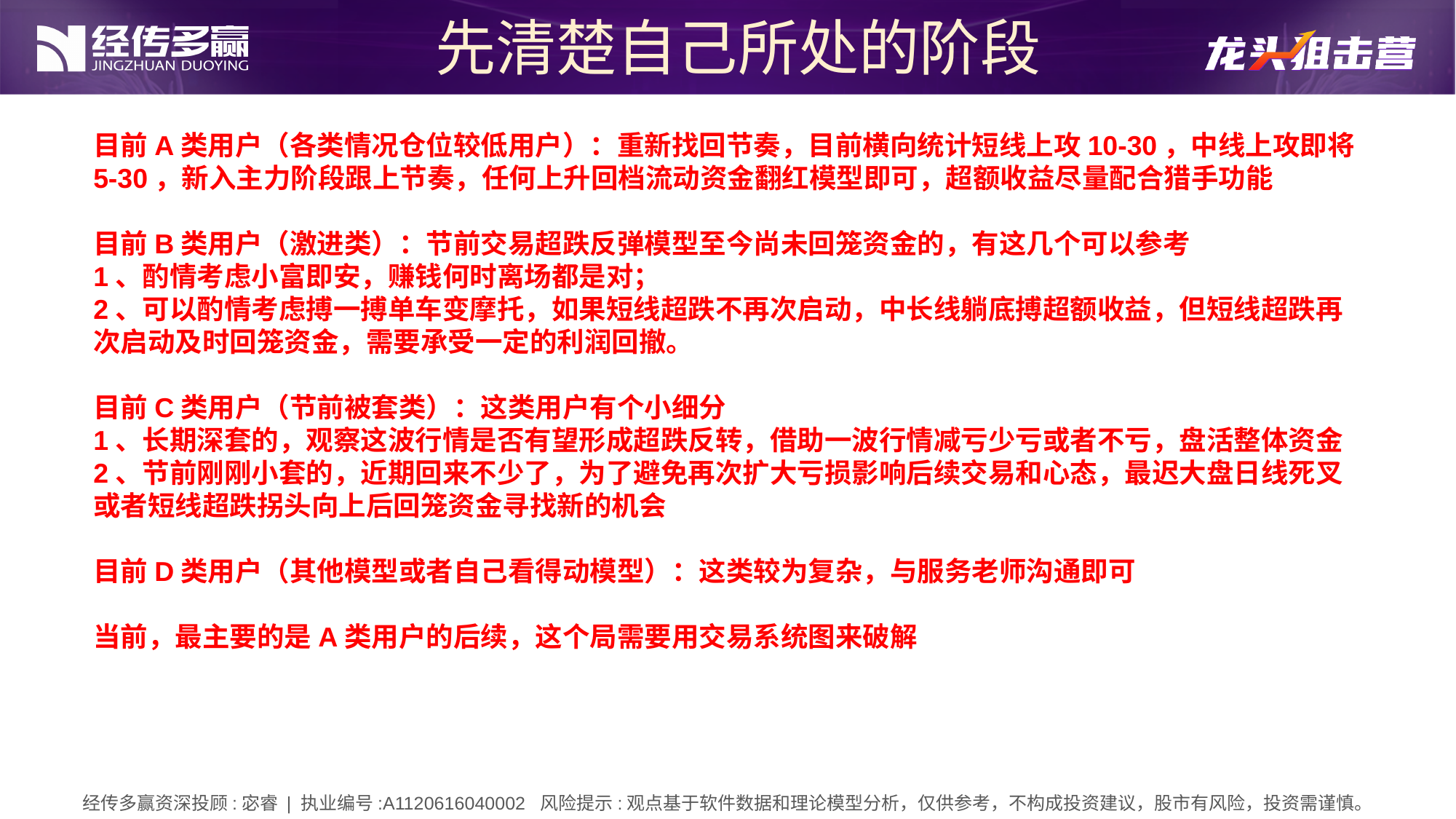

先清楚自己所处的阶段
目前A类用户（各类情况仓位较低用户）：重新找回节奏，目前横向统计短线上攻10-30，中线上攻即将5-30，新入主力阶段跟上节奏，任何上升回档流动资金翻红模型即可，超额收益尽量配合猎手功能

目前B类用户（激进类）：节前交易超跌反弹模型至今尚未回笼资金的，有这几个可以参考
1、酌情考虑小富即安，赚钱何时离场都是对；
2、可以酌情考虑搏一搏单车变摩托，如果短线超跌不再次启动，中长线躺底搏超额收益，但短线超跌再次启动及时回笼资金，需要承受一定的利润回撤。

目前C类用户（节前被套类）：这类用户有个小细分
1、长期深套的，观察这波行情是否有望形成超跌反转，借助一波行情减亏少亏或者不亏，盘活整体资金
2、节前刚刚小套的，近期回来不少了，为了避免再次扩大亏损影响后续交易和心态，最迟大盘日线死叉或者短线超跌拐头向上后回笼资金寻找新的机会

目前D类用户（其他模型或者自己看得动模型）：这类较为复杂，与服务老师沟通即可

当前，最主要的是A类用户的后续，这个局需要用交易系统图来破解